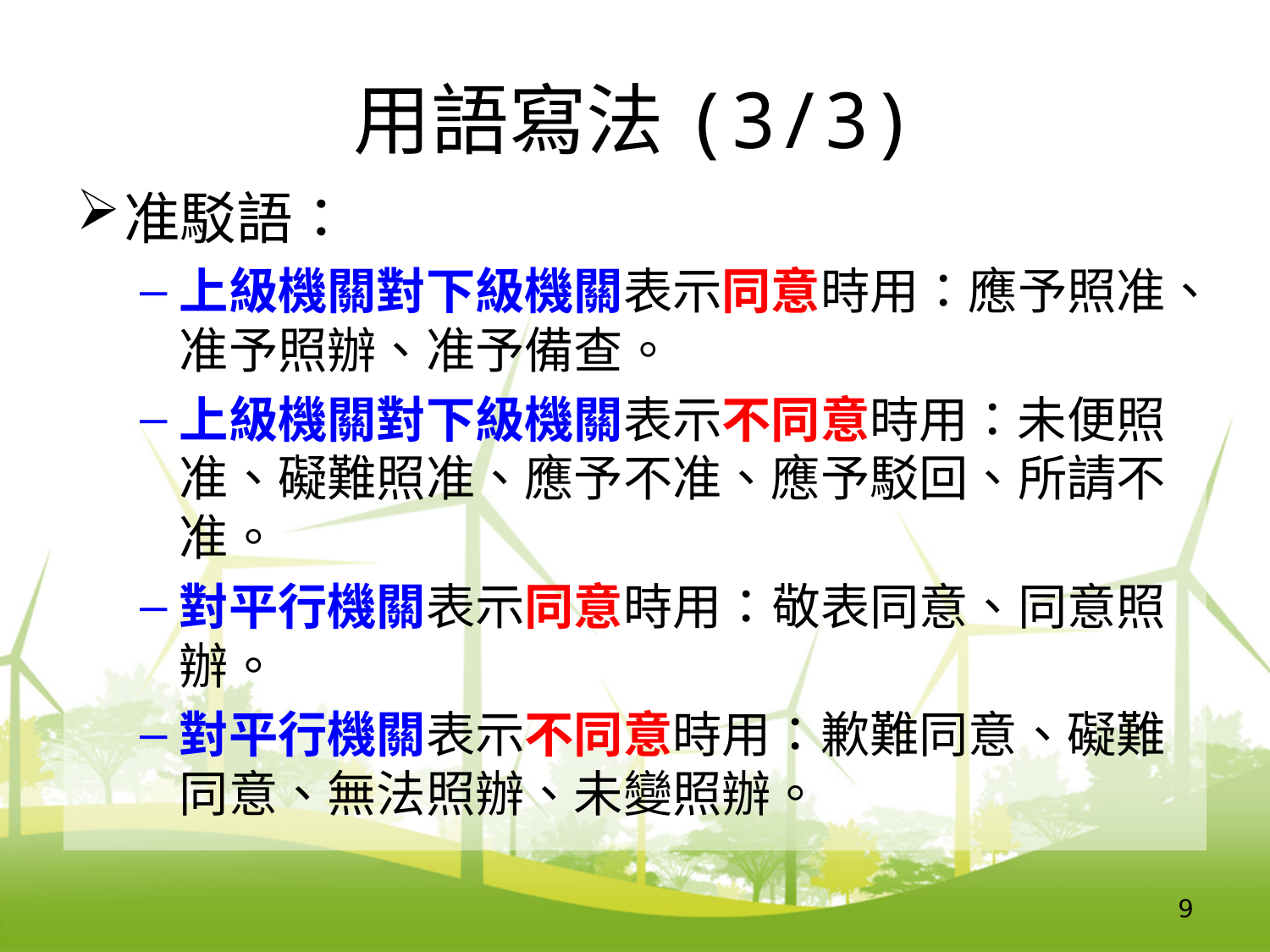

# 用語寫法(3/3)
准駁語：
上級機關對下級機關表示同意時用：應予照准、准予照辦、准予備查。
上級機關對下級機關表示不同意時用：未便照准、礙難照准、應予不准、應予駁回、所請不准。
對平行機關表示同意時用：敬表同意、同意照辦。
對平行機關表示不同意時用：歉難同意、礙難同意、無法照辦、未變照辦。

9